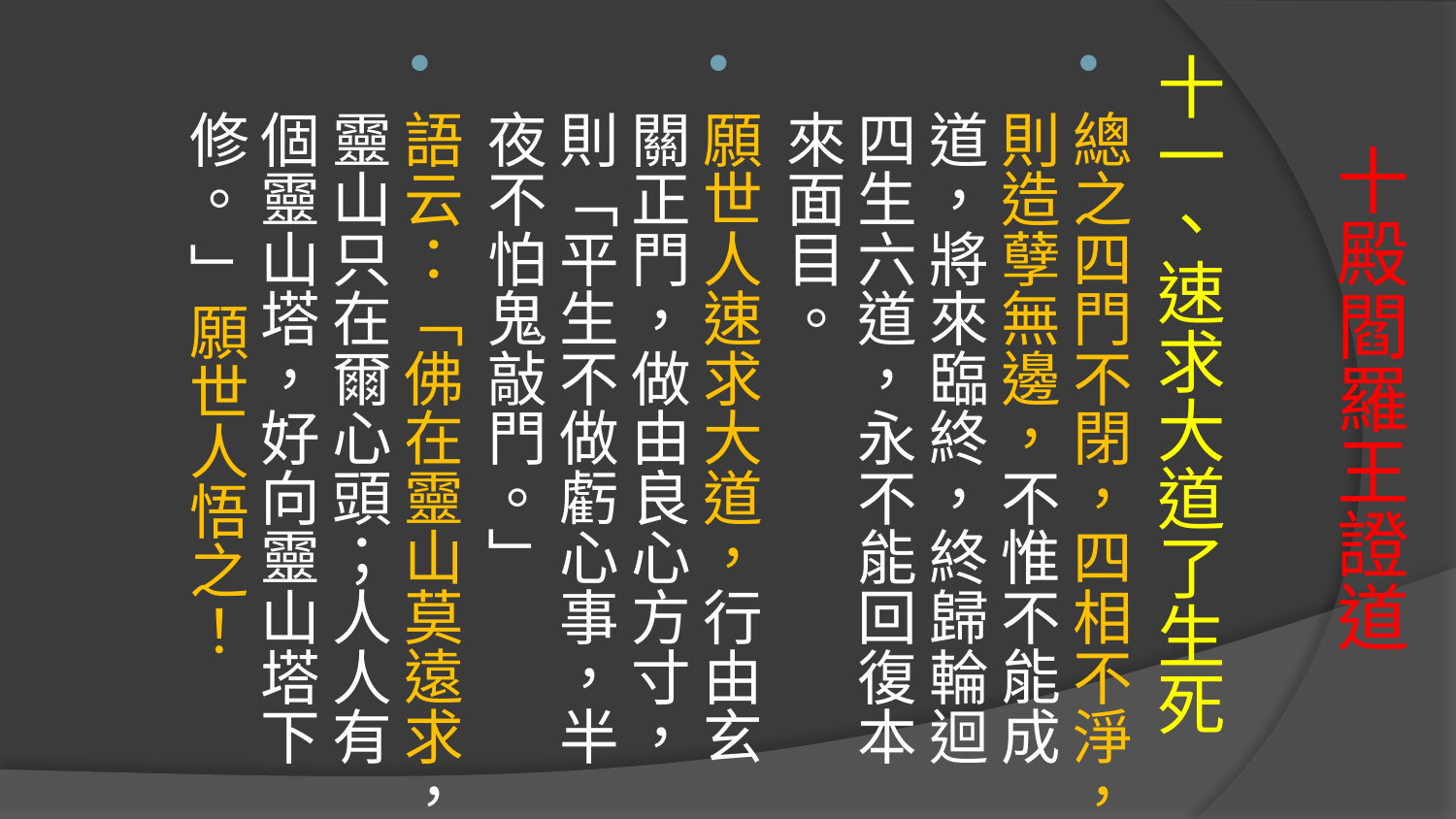

十一、速求大道了生死
總之四門不閉，四相不淨，則造孽無邊，不惟不能成道，將來臨終，終歸輪迴四生六道，永不能回復本來面目。
願世人速求大道，行由玄關正門，做由良心方寸，則「平生不做虧心事，半夜不怕鬼敲門。」
語云：「佛在靈山莫遠求，靈山只在爾心頭；人人有個靈山塔，好向靈山塔下修。 」願世人悟之！

# 十殿閻羅王證道